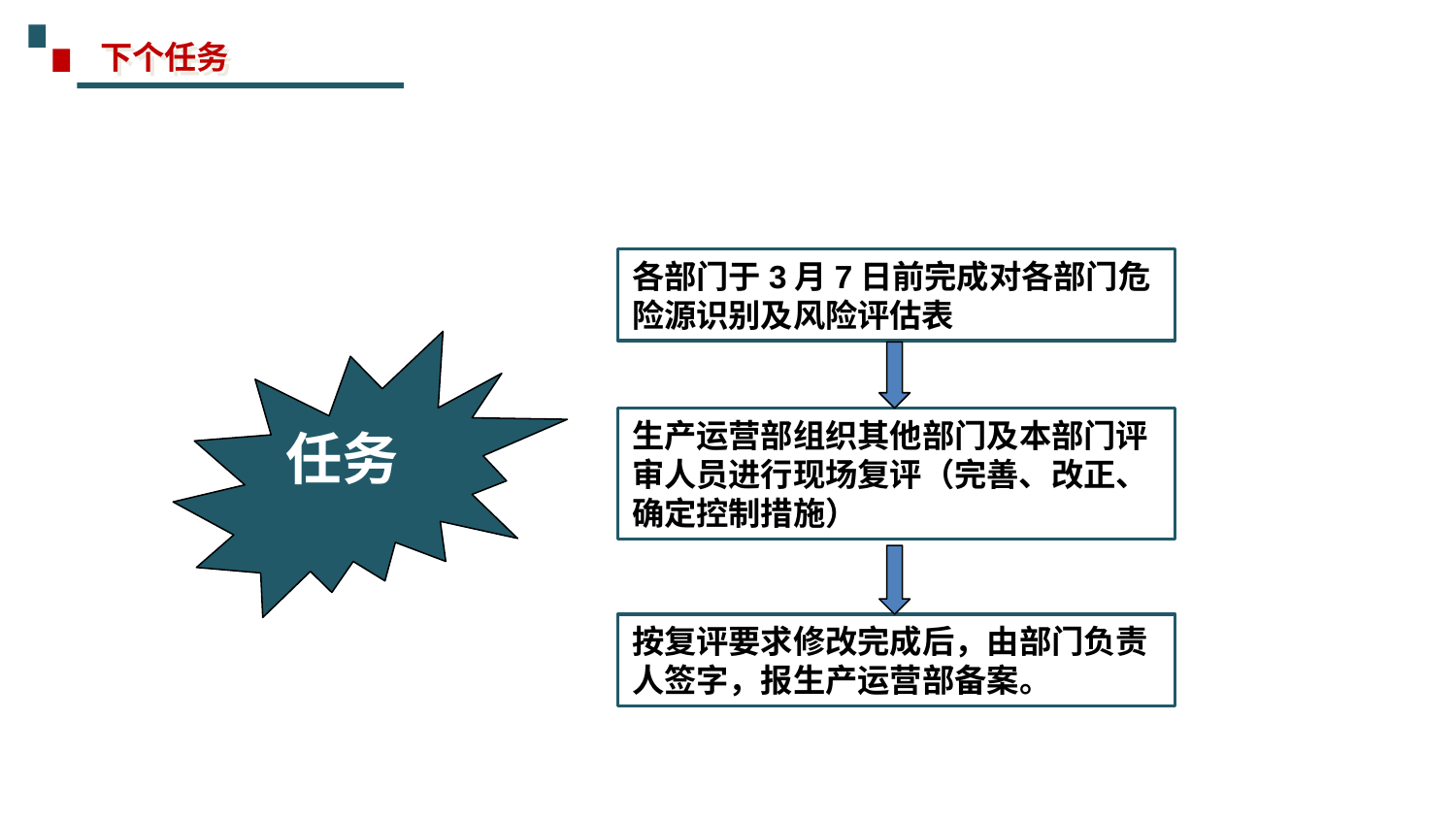

下个任务

各部门于3月7日前完成对各部门危险源识别及风险评估表
任务

生产运营部组织其他部门及本部门评审人员进行现场复评（完善、改正、确定控制措施）

按复评要求修改完成后，由部门负责人签字，报生产运营部备案。
40